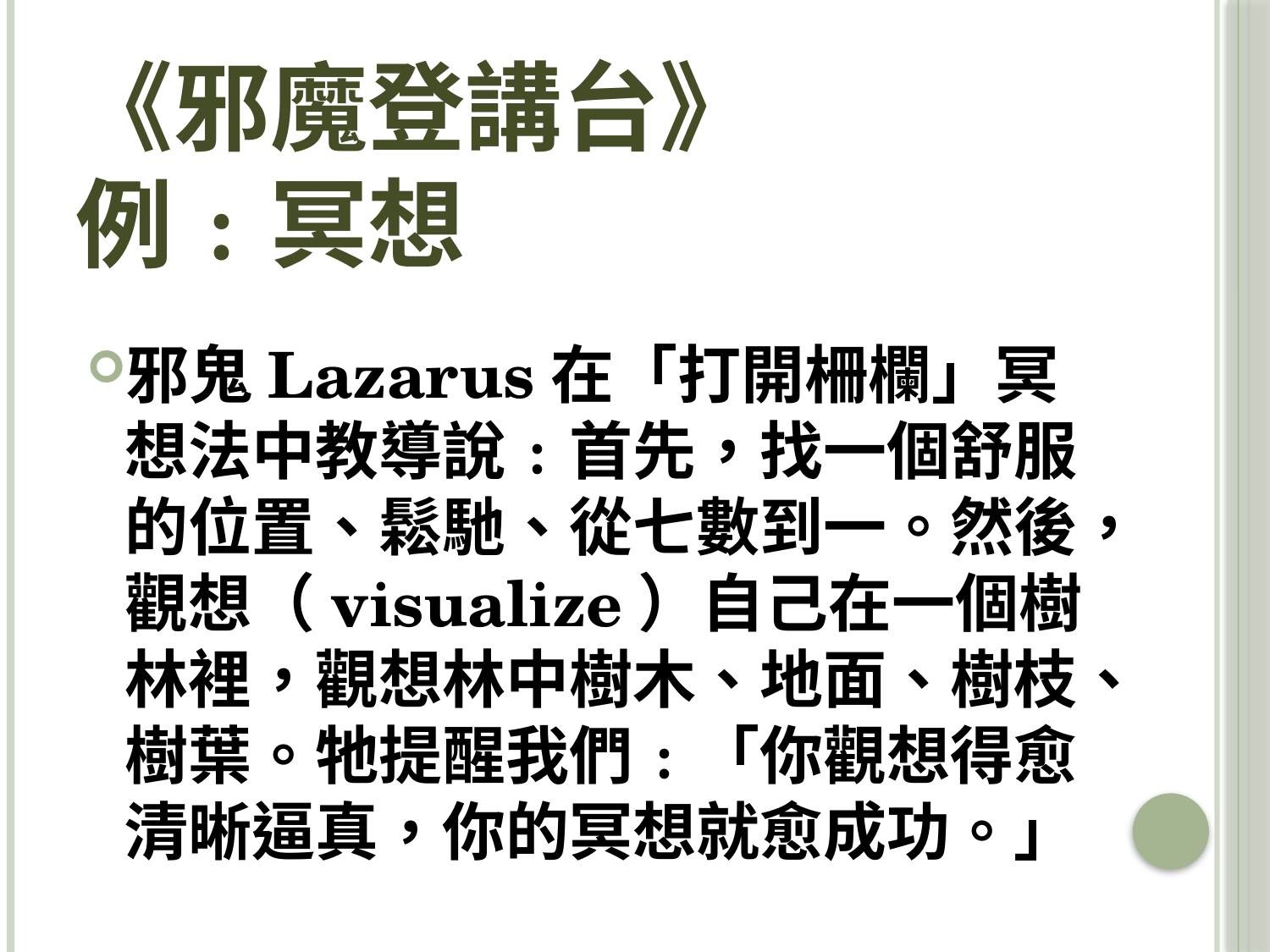

# 《邪魔登講台》 例﹕冥想
邪鬼Lazarus在「打開柵欄」冥想法中教導說﹕首先，找一個舒服的位置、鬆馳、從七數到一。然後，觀想（visualize）自己在一個樹林裡，觀想林中樹木、地面、樹枝、樹葉。牠提醒我們﹕「你觀想得愈清晰逼真，你的冥想就愈成功。」